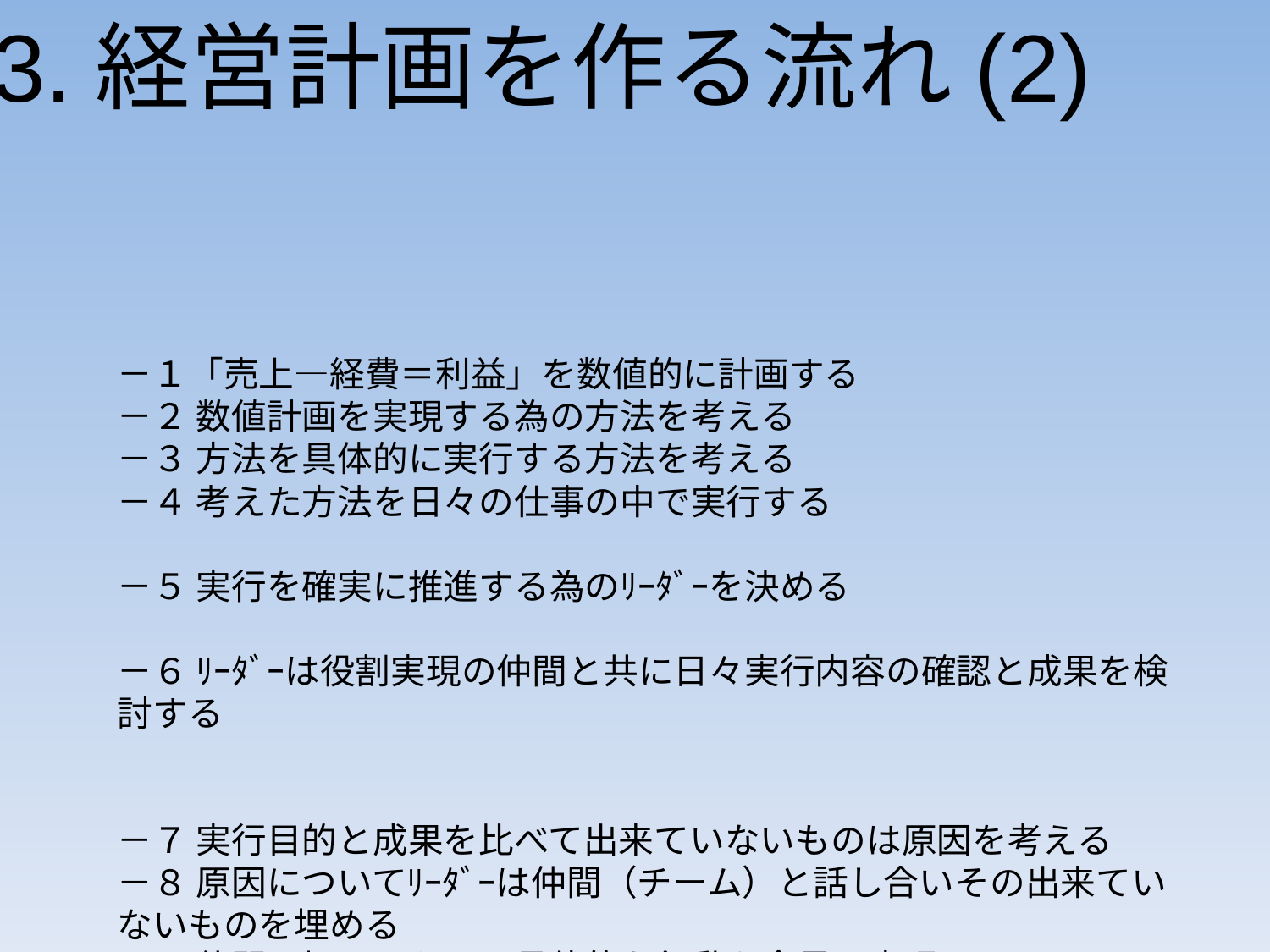

3.経営計画を作る流れ(2)
－１「売上―経費＝利益」を数値的に計画する
－２ 数値計画を実現する為の方法を考える
－３ 方法を具体的に実行する方法を考える
－４ 考えた方法を日々の仕事の中で実行する
－５ 実行を確実に推進する為のﾘｰﾀﾞｰを決める
－６ ﾘｰﾀﾞｰは役割実現の仲間と共に日々実行内容の確認と成果を検討する
－７ 実行目的と成果を比べて出来ていないものは原因を考える
－８ 原因についてﾘｰﾀﾞｰは仲間（チーム）と話し合いその出来ていないものを埋める
－９ 仲間は埋めるための具体的な行動を全員で実現する